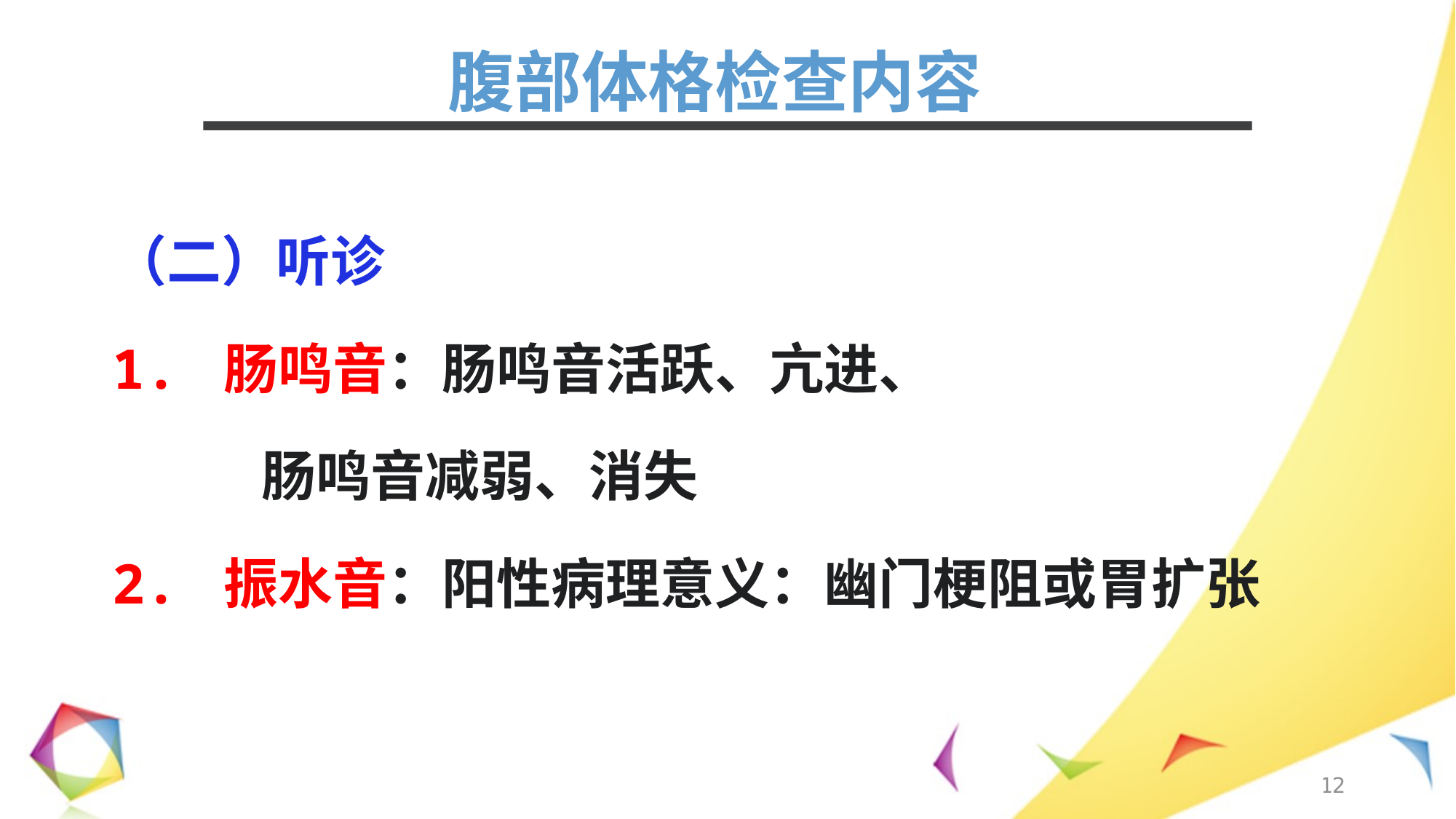

腹部体格检查内容

# （二）听诊
1. 肠鸣音：肠鸣音活跃、亢进、
           肠鸣音减弱、消失
2. 振水音：阳性病理意义：幽门梗阻或胃扩张
12